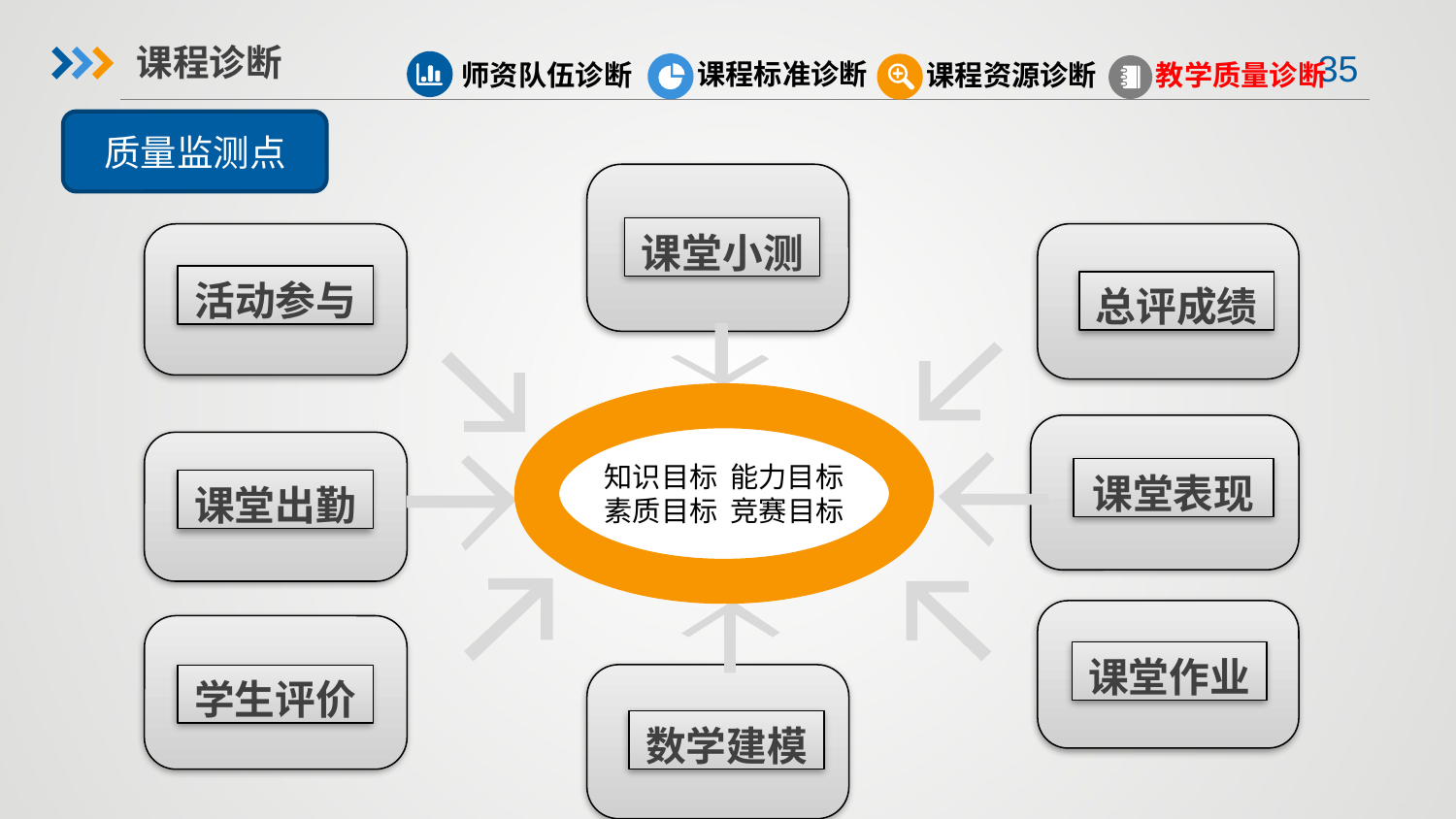

课程诊断
课程标准诊断
师资队伍诊断
课程资源诊断
教学质量诊断

质量监测点

课堂小测

总评成绩

活动参与

知识目标  能力目标
素质目标  竞赛目标

课堂表现

课堂出勤

课堂作业

学生评价

数学建模